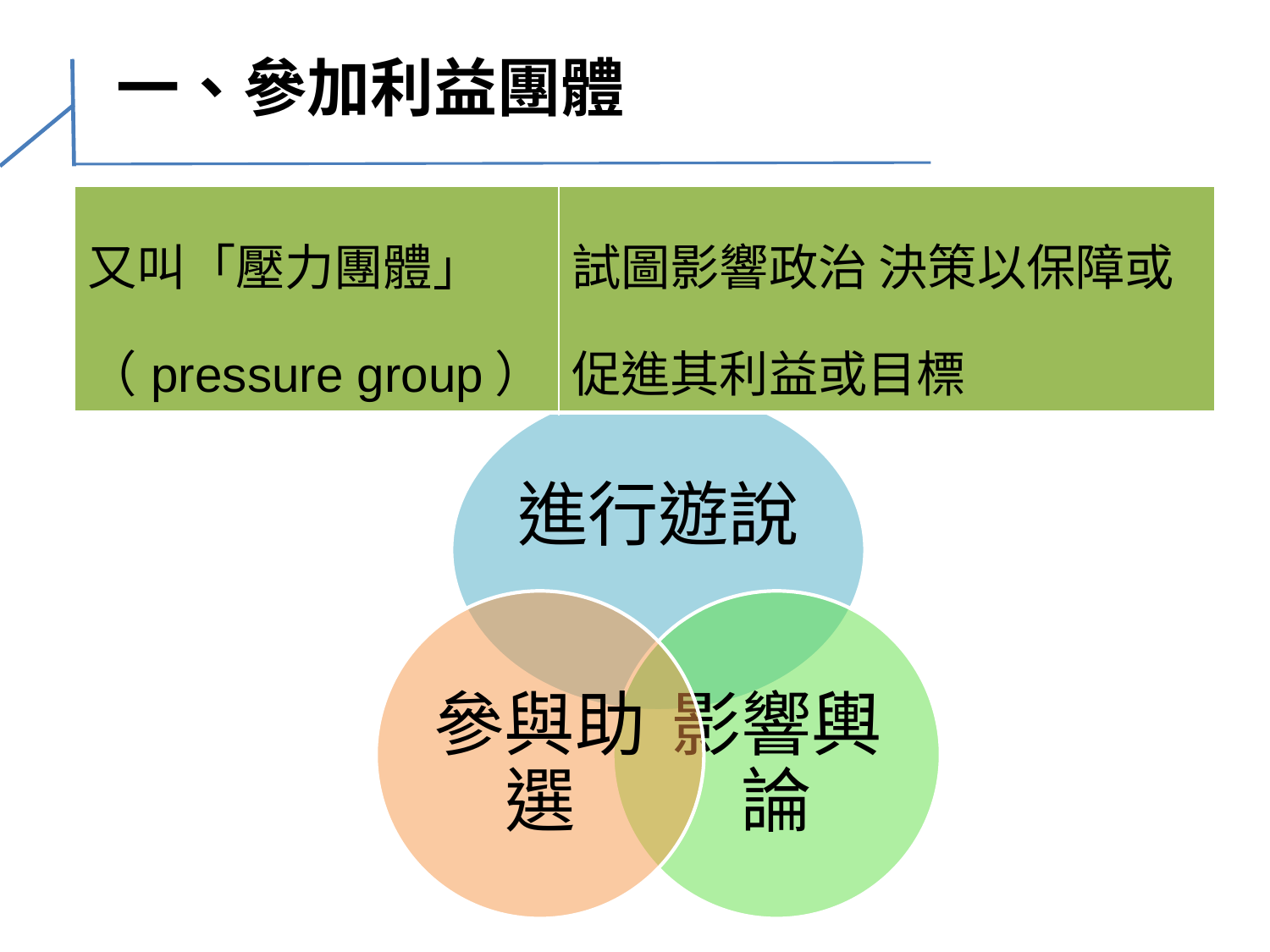

# 一、參加利益團體
| 又叫「壓力團體」（pressure group） | 試圖影響政治 決策以保障或促進其利益或目標 |
| --- | --- |
進行遊說
影響輿論
參與助選